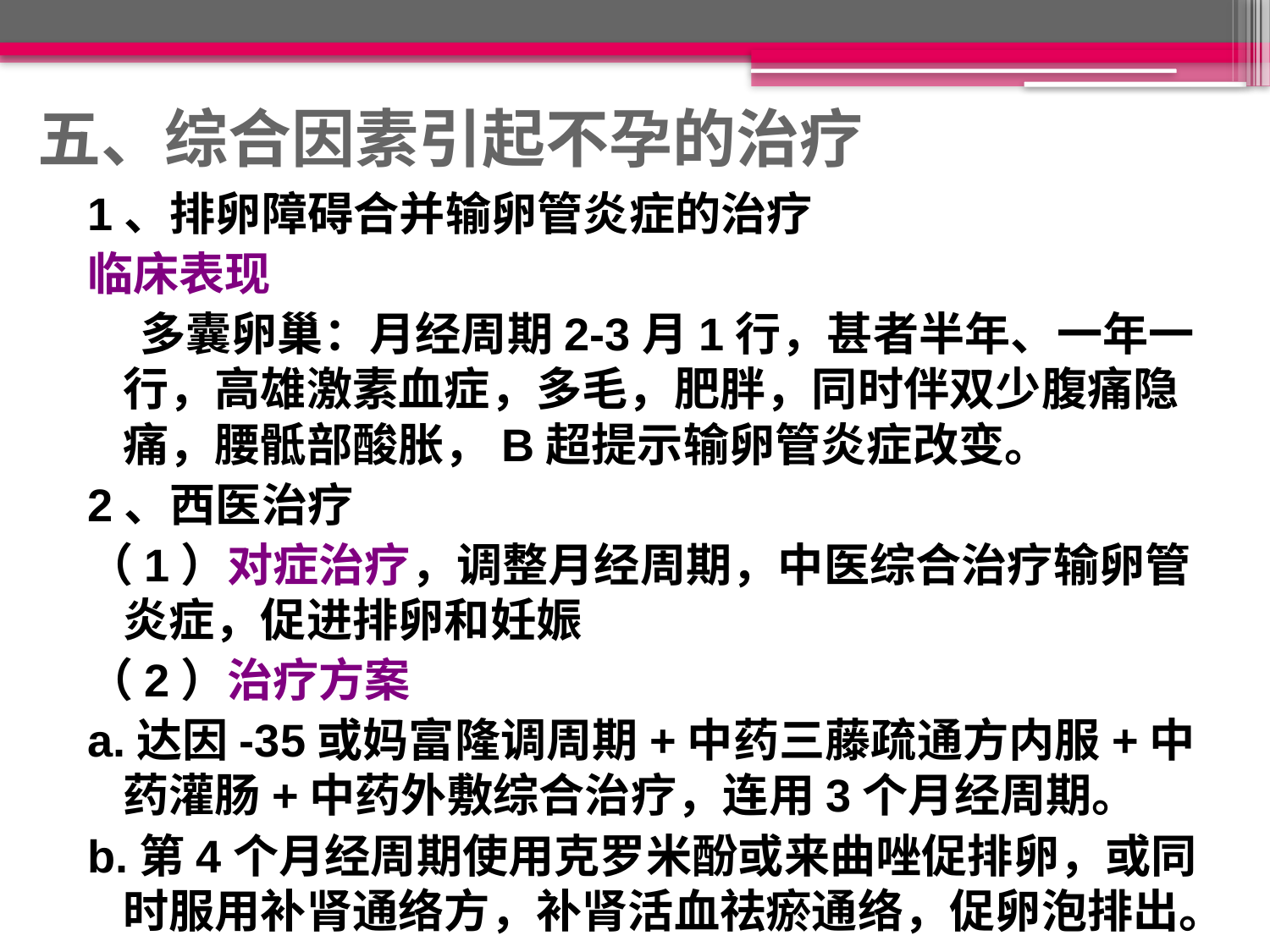

# 五、综合因素引起不孕的治疗
1、排卵障碍合并输卵管炎症的治疗
临床表现
    多囊卵巢：月经周期2-3月1行，甚者半年、一年一行，高雄激素血症，多毛，肥胖，同时伴双少腹痛隐痛，腰骶部酸胀，B超提示输卵管炎症改变。
2、西医治疗
（1）对症治疗，调整月经周期，中医综合治疗输卵管炎症，促进排卵和妊娠
（2）治疗方案
a.达因-35或妈富隆调周期+中药三藤疏通方内服+中药灌肠+中药外敷综合治疗，连用3个月经周期。
b.第4个月经周期使用克罗米酚或来曲唑促排卵，或同时服用补肾通络方，补肾活血祛瘀通络，促卵泡排出。